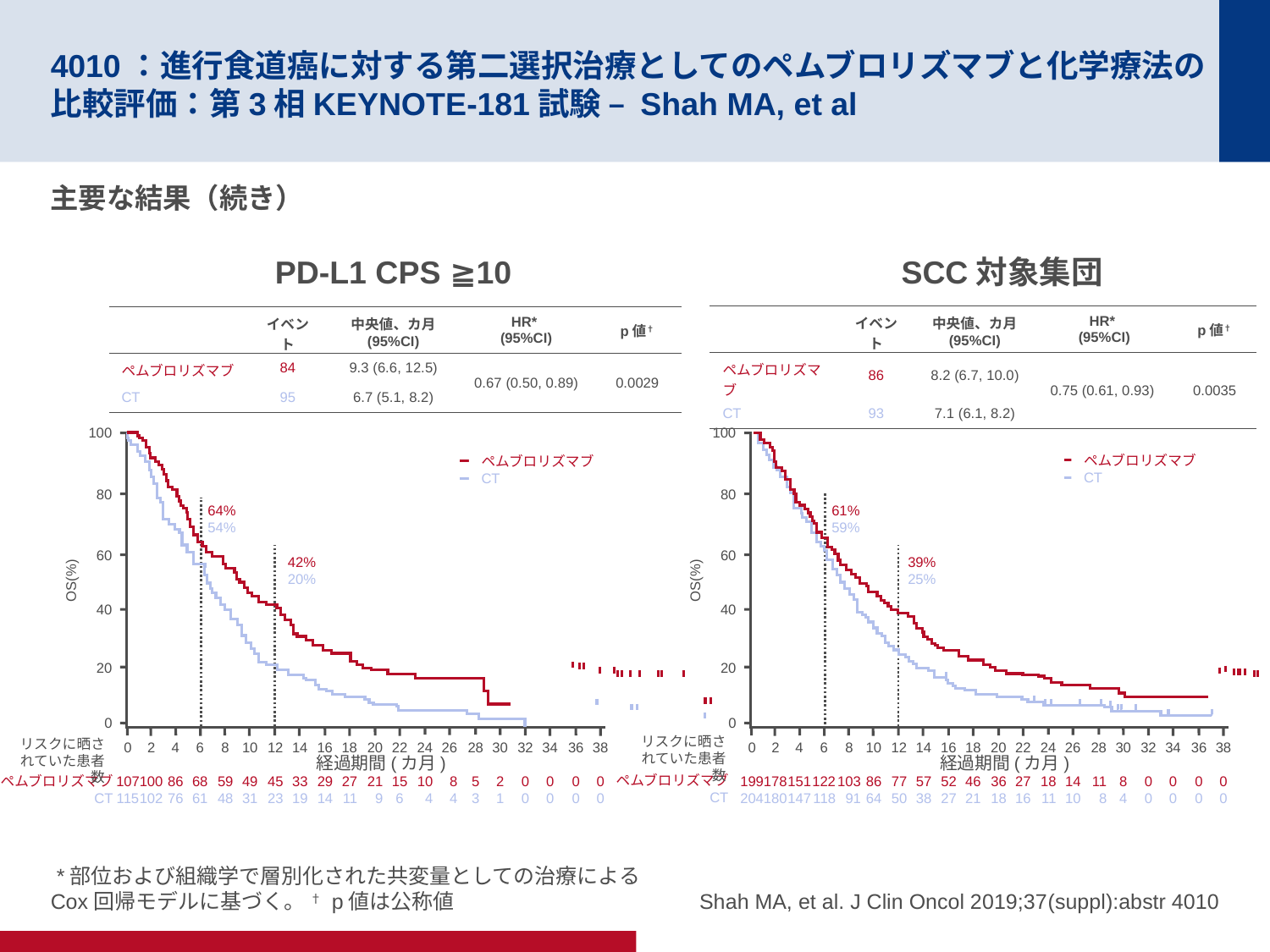

# 4010：進行食道癌に対する第二選択治療としてのペムブロリズマブと化学療法の比較評価：第3相KEYNOTE-181試験 – Shah MA, et al
主要な結果（続き）

PD-L1 CPS ≧10
SCC対象集団
|  | イベント | 中央値、カ月 (95%CI) | HR\* (95%CI) | p値† |
| --- | --- | --- | --- | --- |
| ペムブロリズマブ | 86 | 8.2 (6.7, 10.0) | 0.75 (0.61, 0.93) | 0.0035 |
| CT | 93 | 7.1 (6.1, 8.2) |  |  |
|  | イベント | 中央値、カ月 (95%CI) | HR\* (95%CI) | p値† |
| --- | --- | --- | --- | --- |
| ペムブロリズマブ | 84 | 9.3 (6.6, 12.5) | 0.67 (0.50, 0.89) | 0.0029 |
| CT | 95 | 6.7 (5.1, 8.2) |  |  |
100

ペムブロリズマブ
CT
80

64%
54%
60
42%
20%

OS(%)
40

20

0

リスクに晒されていた患者数
0

107
115
2

100
102
4

86
76
6

68
61
8

59
48
10

49
31
12

45
23
14

33
19
16

29
14
18

27
11
20

21
9
22

15
6
24

10
4
26

8
4
28

5
3
30

2
1
32

0
0
34

0
0
36

0
0
38

0
0
経過期間(カ月)
ペムブロリズマブ
CT
100

ペムブロリズマブ
CT
80

61%
59%
60
39%
25%

OS(%)
40

20

0

リスクに晒されていた患者数

0

199
204
2

178
180
4

151
147
6

122
118
8

103
91
10

86
64
12

77
50
14

57
38
16

52
27
18

46
21
20

36
18
22

27
16
24

18
11
26

14
10
28

11
8
30

8
4
32

0
0
34

0
0
36

0
0
38

0
0
経過期間(カ月)
ペムブロリズマブ
CT
 *部位および組織学で層別化された共変量としての治療によるCox回帰モデルに基づく。 † p値は公称値
Shah MA, et al. J Clin Oncol 2019;37(suppl):abstr 4010